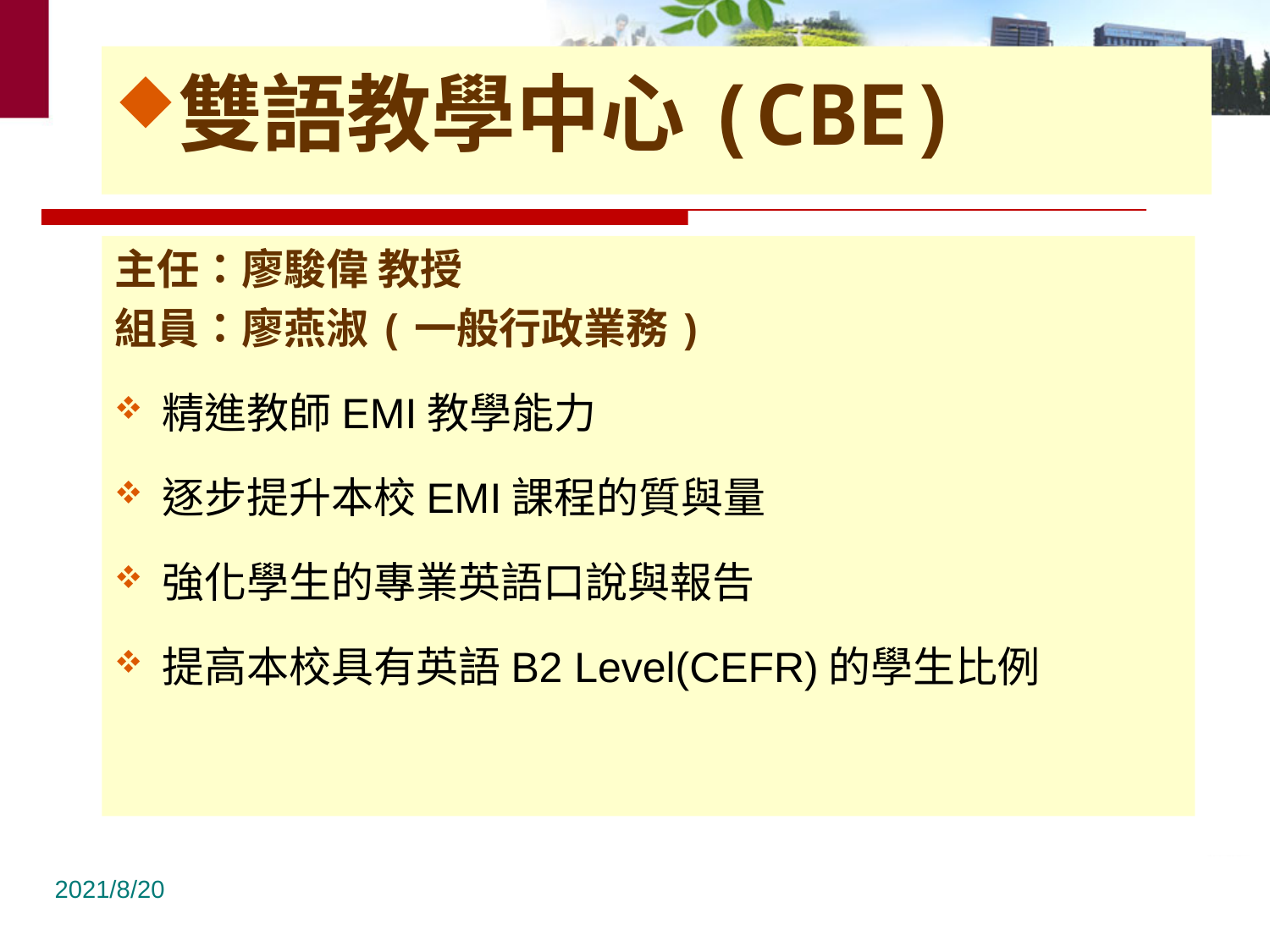

雙語教學中心(CBE)
主任：廖駿偉 教授
組員：廖燕淑(一般行政業務)
精進教師EMI教學能力
逐步提升本校EMI課程的質與量
強化學生的專業英語口說與報告
提高本校具有英語B2 Level(CEFR)的學生比例

2021/8/20